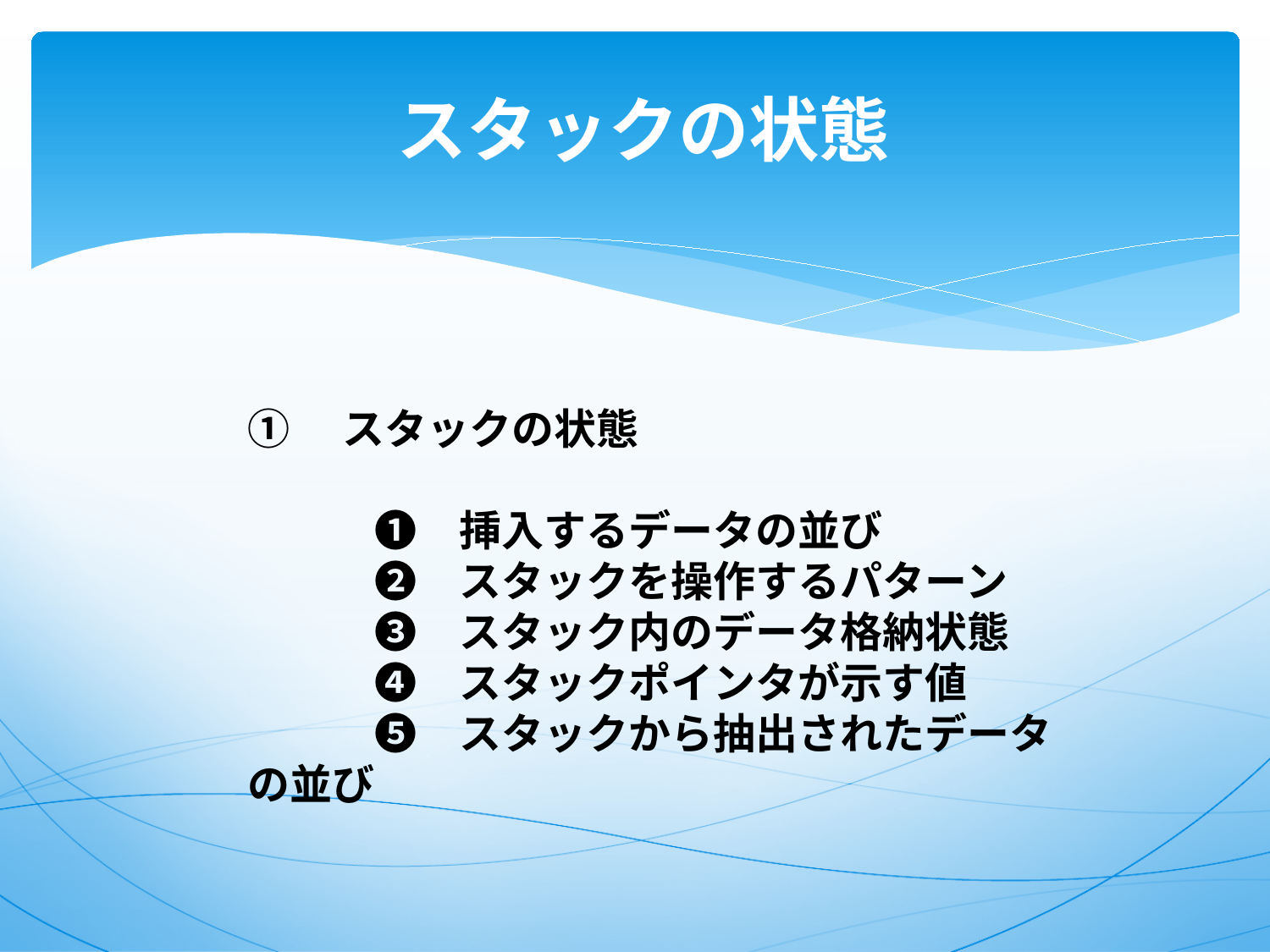

# スタックの状態
①　スタックの状態

　　　❶　挿入するデータの並び
　　　❷　スタックを操作するパターン
　　　❸　スタック内のデータ格納状態
　　　❹　スタックポインタが示す値
　　　❺　スタックから抽出されたデータの並び